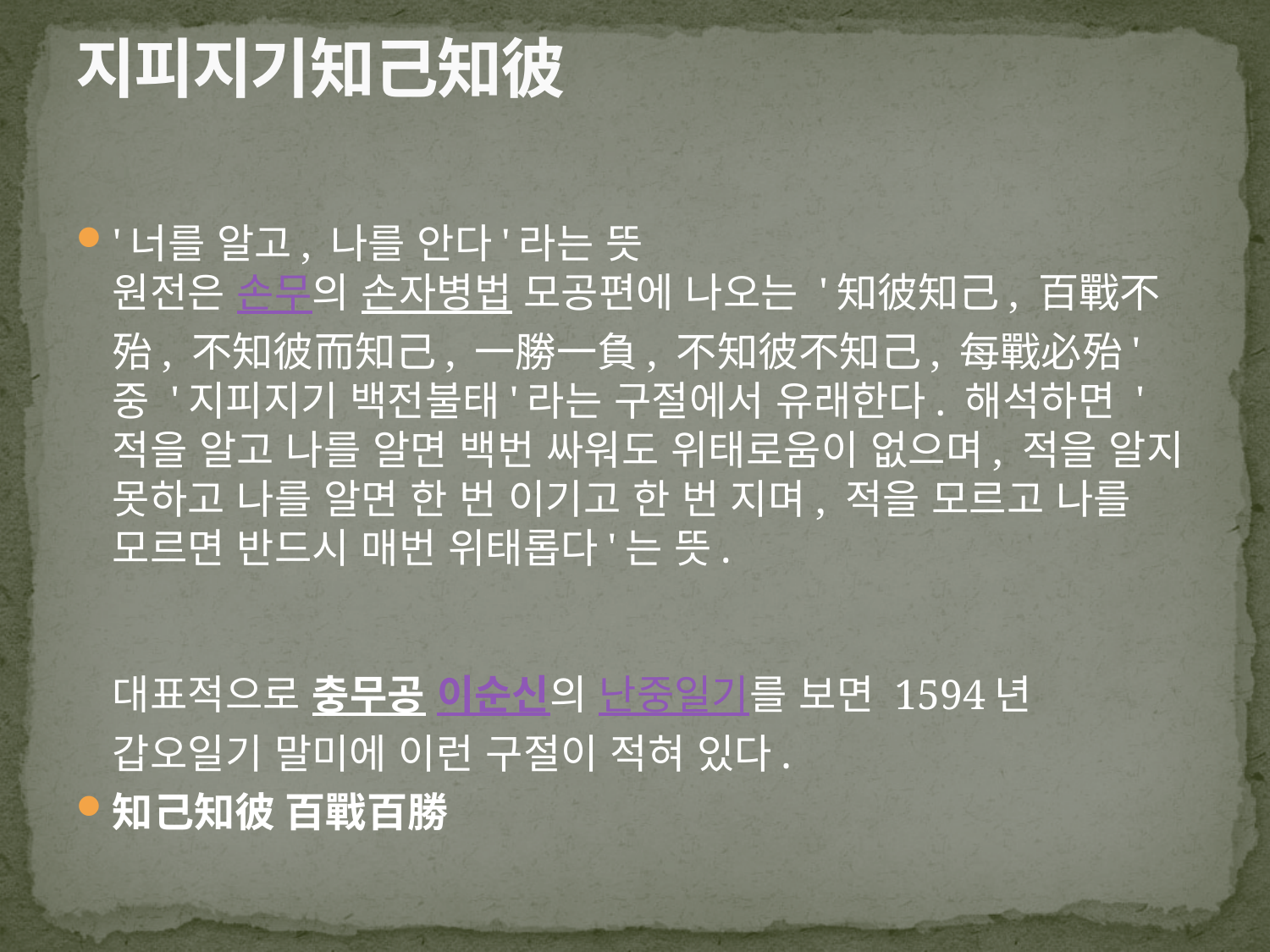

# 지피지기知己知彼
'너를 알고, 나를 안다'라는 뜻
원전은 손무의 손자병법 모공편에 나오는 '知彼知己, 百戰不殆, 不知彼而知己, 一勝一負, 不知彼不知己, 每戰必殆' 중 '지피지기 백전불태'라는 구절에서 유래한다. 해석하면 '적을 알고 나를 알면 백번 싸워도 위태로움이 없으며, 적을 알지 못하고 나를 알면 한 번 이기고 한 번 지며, 적을 모르고 나를 모르면 반드시 매번 위태롭다'는 뜻. 
대표적으로 충무공 이순신의 난중일기를 보면 1594년 갑오일기 말미에 이런 구절이 적혀 있다.
知己知彼 百戰百勝